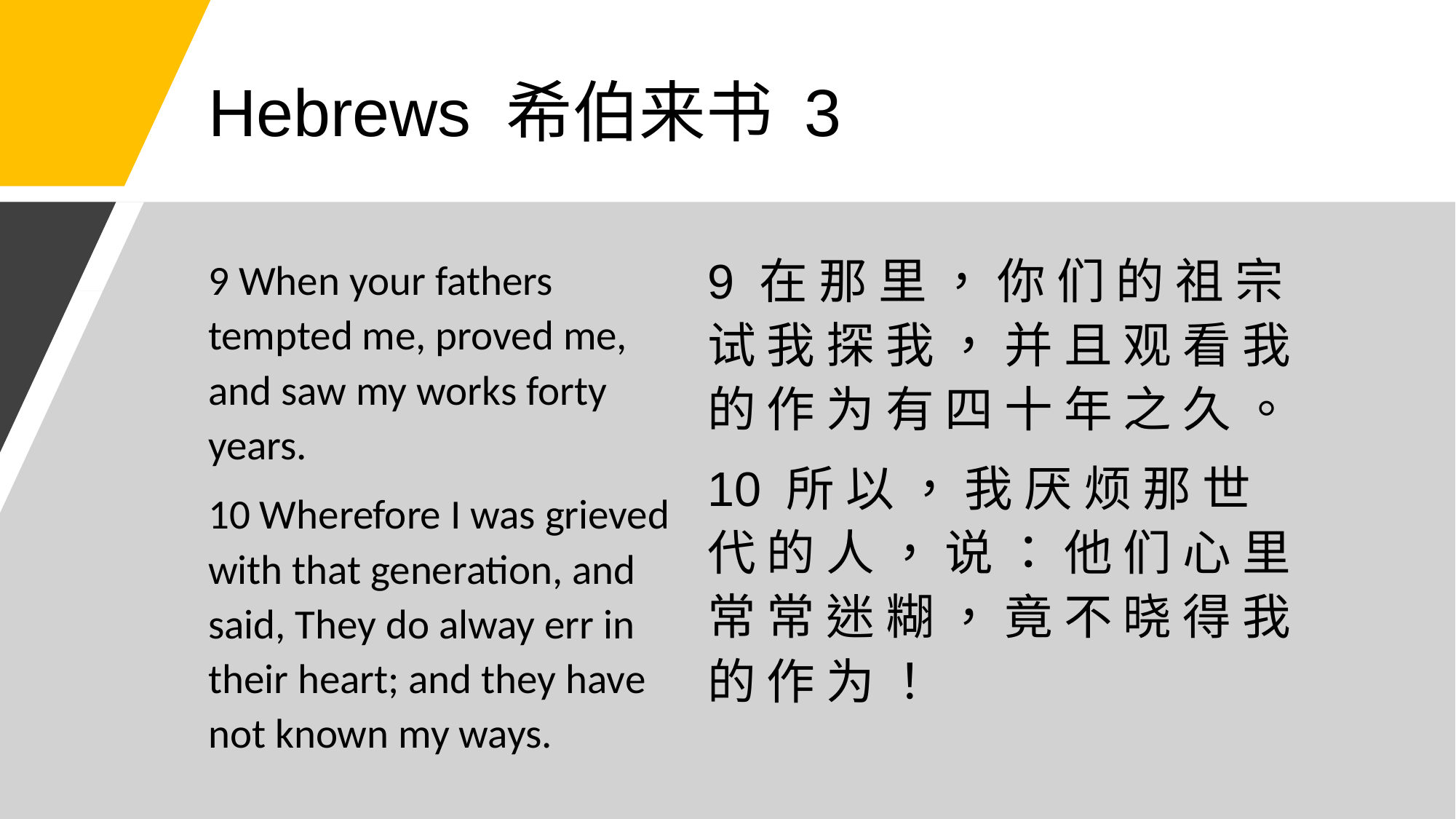

# Hebrews 希伯来书 3

9 在 那 里 ， 你 们 的 祖 宗 试 我 探 我 ， 并 且 观 看 我 的 作 为 有 四 十 年 之 久 。
10 所 以 ， 我 厌 烦 那 世 代 的 人 ， 说 ： 他 们 心 里 常 常 迷 糊 ， 竟 不 晓 得 我 的 作 为 ！
9 When your fathers tempted me, proved me, and saw my works forty years.
10 Wherefore I was grieved with that generation, and said, They do alway err in their heart; and they have not known my ways.